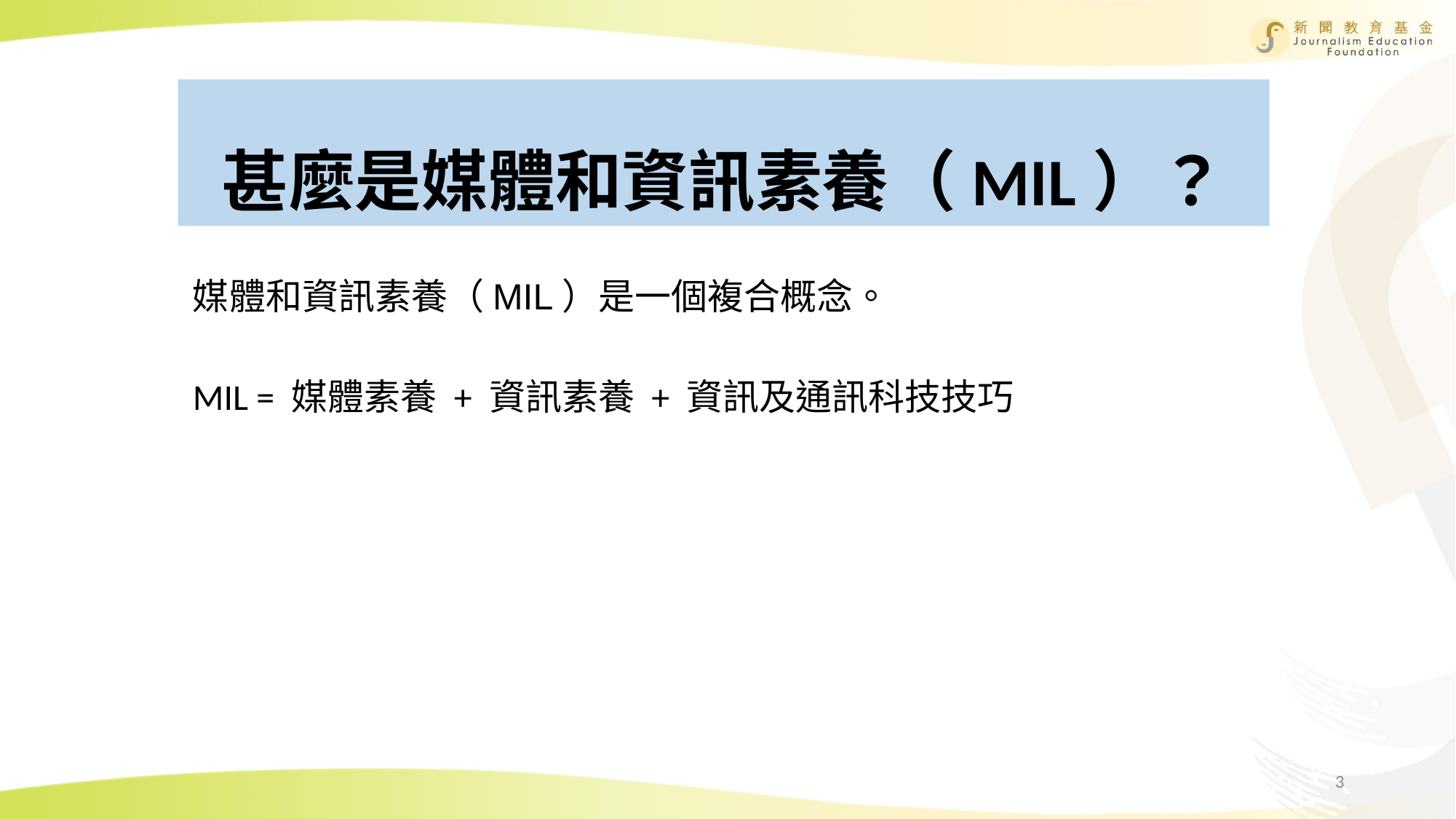

# 甚麼是媒體和資訊素養（MIL）？
媒體和資訊素養（MIL）是一個複合概念。

MIL = 媒體素養 + 資訊素養 + 資訊及通訊科技技巧

3